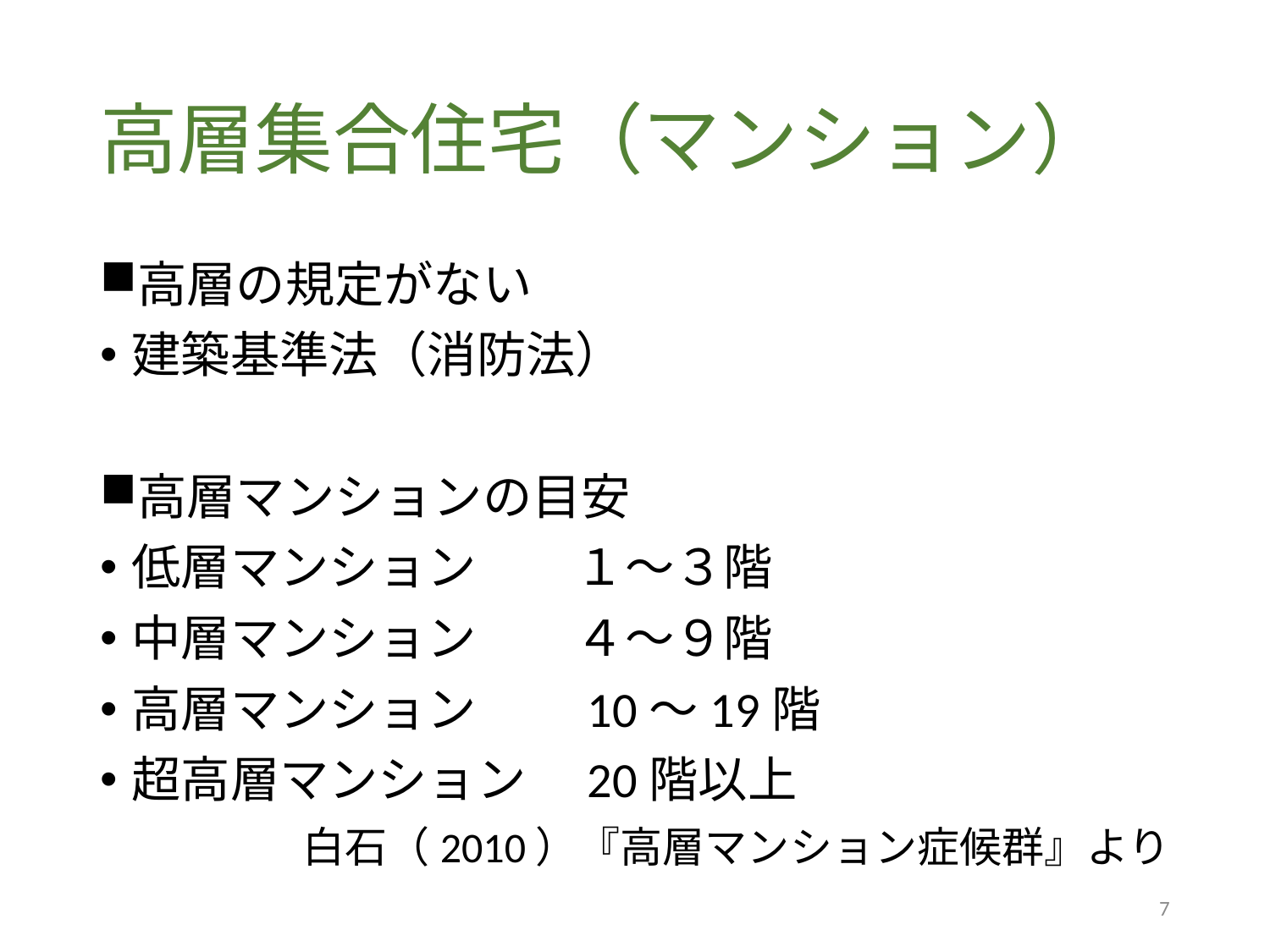

# 高層集合住宅（マンション）
高層の規定がない
建築基準法（消防法）

高層マンションの目安
低層マンション　　１～３階
中層マンション　　４～９階
高層マンション　　10～19階
超高層マンション　20階以上
白石（2010）『高層マンション症候群』より
7